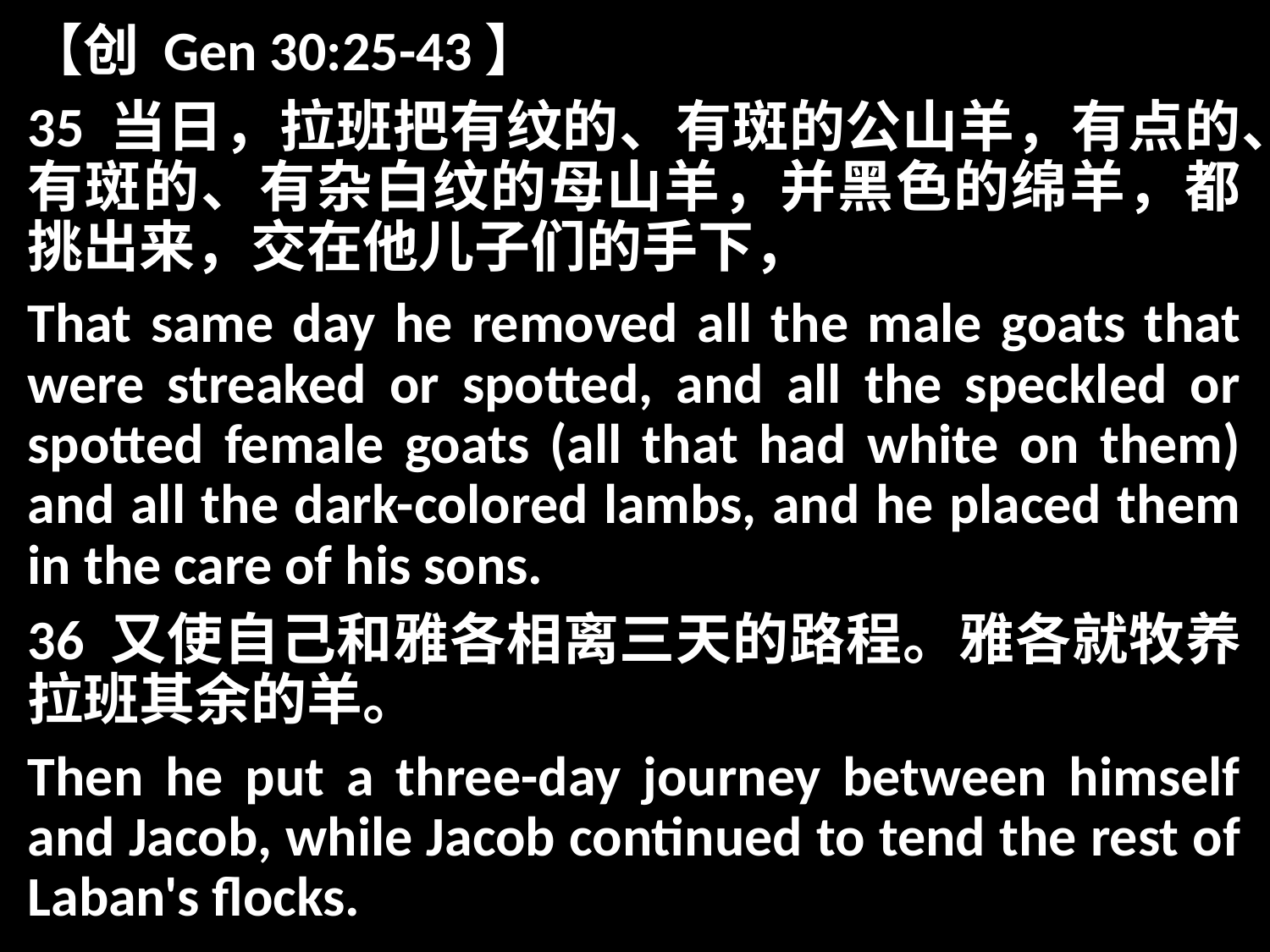

【创 Gen 30:25-43】
35 当日，拉班把有纹的、有斑的公山羊，有点的、有斑的、有杂白纹的母山羊，并黑色的绵羊，都挑出来，交在他儿子们的手下，
That same day he removed all the male goats that were streaked or spotted, and all the speckled or spotted female goats (all that had white on them) and all the dark-colored lambs, and he placed them in the care of his sons.
36 又使自己和雅各相离三天的路程。雅各就牧养拉班其余的羊。
Then he put a three-day journey between himself and Jacob, while Jacob continued to tend the rest of Laban's flocks.